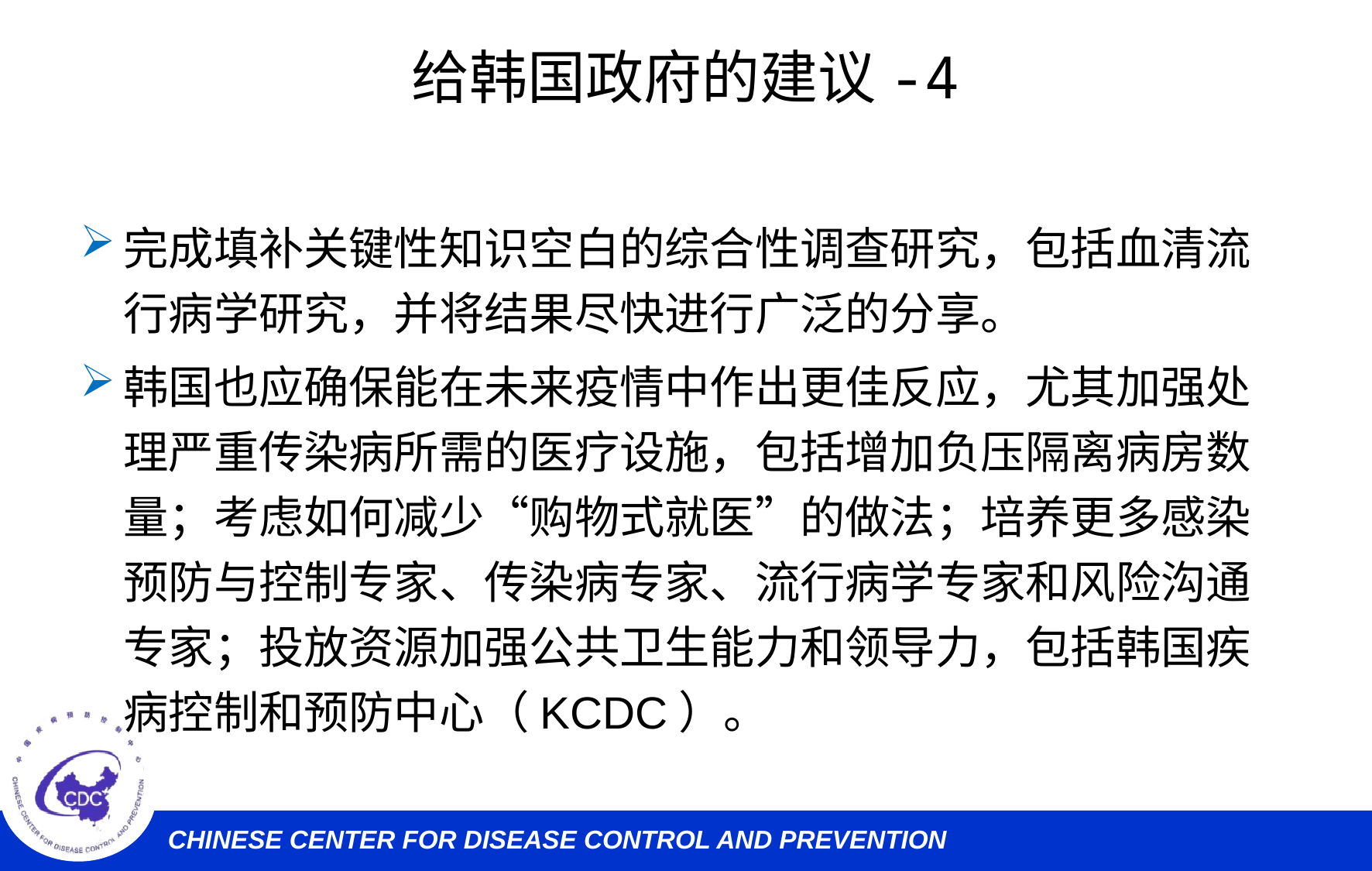

# 给韩国政府的建议-4
完成填补关键性知识空白的综合性调查研究，包括血清流行病学研究，并将结果尽快进行广泛的分享。
韩国也应确保能在未来疫情中作出更佳反应，尤其加强处理严重传染病所需的医疗设施，包括增加负压隔离病房数量；考虑如何减少“购物式就医”的做法；培养更多感染预防与控制专家、传染病专家、流行病学专家和风险沟通专家；投放资源加强公共卫生能力和领导力，包括韩国疾病控制和预防中心（KCDC）。